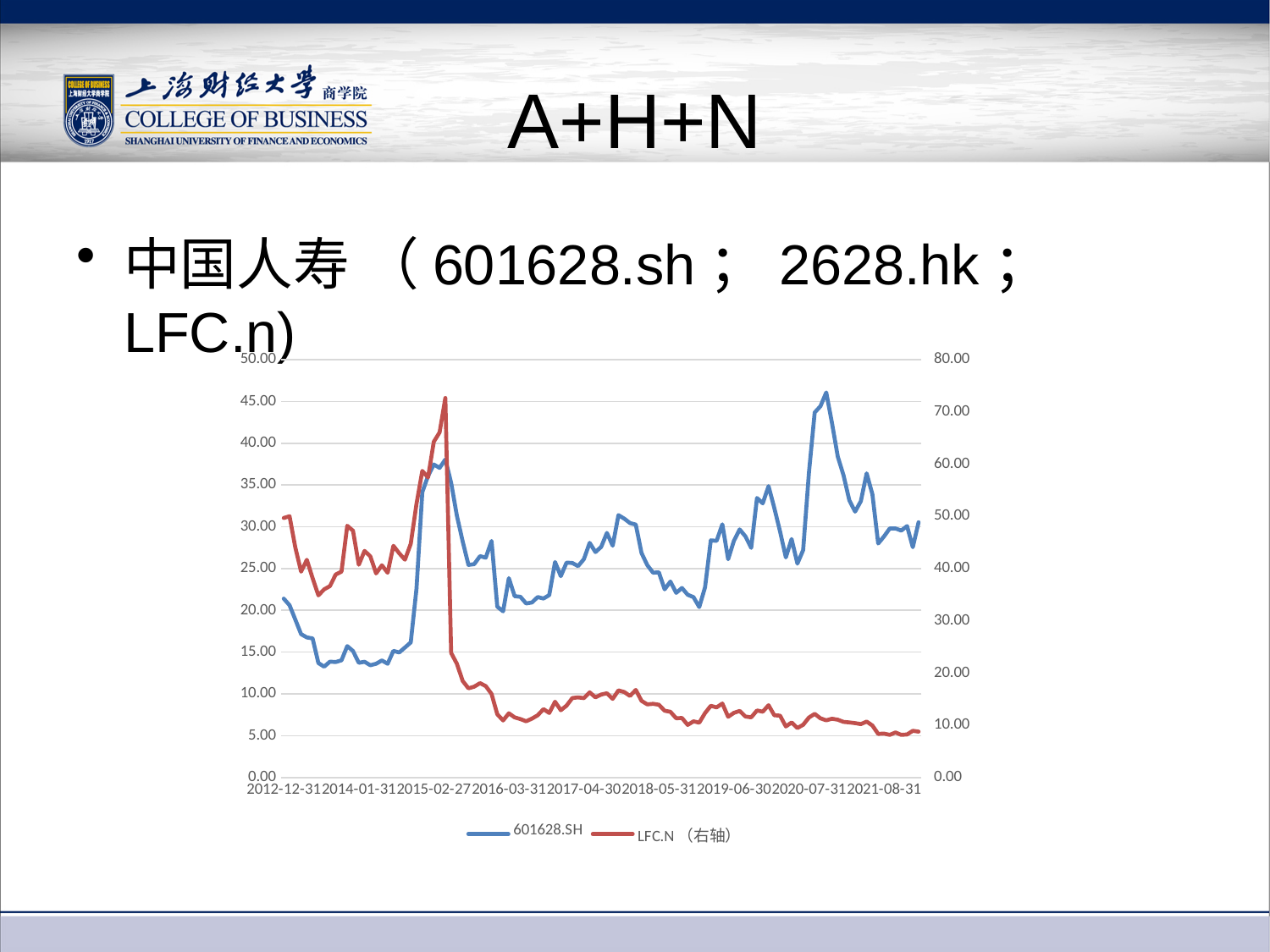

# A+H+N
中国人寿 （601628.sh；2628.hk；LFC.n)

### Chart

| Category | 601628.SH | LFC.N（右轴） |
|---|---|---|
| 2012-12-31 | 21.4 | 49.69 |
| 2013-01-31 | 20.61 | 50.03 |
| 2013-02-28 | 18.9 | 44.07 |
| 2013-03-31 | 17.15 | 39.42 |
| 2013-04-30 | 16.76 | 41.68 |
| 2013-05-31 | 16.64 | 38.17 |
| 2013-06-30 | 13.69 | 34.88 |
| 2013-07-31 | 13.26 | 36.03 |
| 2013-08-30 | 13.86 | 36.65 |
| 2013-09-30 | 13.81 | 38.86 |
| 2013-10-31 | 14.02 | 39.43 |
| 2013-11-29 | 15.72 | 48.2 |
| 2013-12-31 | 15.13 | 47.25 |
| 2014-01-31 | 13.72 | 40.74 |
| 2014-02-28 | 13.85 | 43.39 |
| 2014-03-31 | 13.43 | 42.34 |
| 2014-04-30 | 13.61 | 39.08 |
| 2014-05-30 | 14.0 | 40.63 |
| 2014-06-30 | 13.61 | 39.21 |
| 2014-07-31 | 15.15 | 44.36 |
| 2014-08-31 | 14.96 | 42.94 |
| 2014-09-30 | 15.55 | 41.7 |
| 2014-10-31 | 16.16 | 44.75 |
| 2014-11-30 | 22.6 | 52.39 |
| 2014-12-31 | 34.15 | 58.71 |
| 2015-01-30 | 36.08 | 57.44 |
| 2015-02-27 | 37.46 | 64.28 |
| 2015-03-31 | 37.05 | 66.08 |
| 2015-04-30 | 38.06 | 72.67 |
| 2015-05-31 | 35.26 | 23.85 |
| 2015-06-30 | 31.32 | 21.76 |
| 2015-07-31 | 28.24 | 18.47 |
| 2015-08-31 | 25.44 | 17.07 |
| 2015-09-30 | 25.53 | 17.38 |
| 2015-10-30 | 26.49 | 18.06 |
| 2015-11-30 | 26.31 | 17.5 |
| 2015-12-31 | 28.31 | 15.99 |
| 2016-01-31 | 20.44 | 12.1 |
| 2016-02-29 | 19.88 | 10.91 |
| 2016-03-31 | 23.86 | 12.29 |
| 2016-04-29 | 21.69 | 11.51 |
| 2016-05-31 | 21.62 | 11.18 |
| 2016-06-30 | 20.82 | 10.76 |
| 2016-07-31 | 20.94 | 11.27 |
| 2016-08-31 | 21.59 | 11.91 |
| 2016-09-30 | 21.41 | 13.08 |
| 2016-10-31 | 21.83 | 12.35 |
| 2016-11-30 | 25.79 | 14.5 |
| 2016-12-30 | 24.09 | 12.87 |
| 2017-01-31 | 25.72 | 13.75 |
| 2017-02-28 | 25.67 | 15.21 |
| 2017-03-31 | 25.3 | 15.33 |
| 2017-04-30 | 26.13 | 15.19 |
| 2017-05-31 | 28.08 | 16.3 |
| 2017-06-30 | 26.98 | 15.34 |
| 2017-07-31 | 27.6 | 15.88 |
| 2017-08-31 | 29.27 | 16.12 |
| 2017-09-29 | 27.74 | 15.05 |
| 2017-10-31 | 31.4 | 16.67 |
| 2017-11-30 | 30.98 | 16.36 |
| 2017-12-31 | 30.45 | 15.61 |
| 2018-01-31 | 30.26 | 16.76 |
| 2018-02-28 | 26.86 | 14.66 |
| 2018-03-30 | 25.41 | 13.99 |
| 2018-04-30 | 24.51 | 14.1 |
| 2018-05-31 | 24.56 | 13.93 |
| 2018-06-29 | 22.52 | 12.78 |
| 2018-07-31 | 23.45 | 12.58 |
| 2018-08-31 | 22.1 | 11.33 |
| 2018-09-30 | 22.68 | 11.39 |
| 2018-10-31 | 21.87 | 10.06 |
| 2018-11-30 | 21.58 | 10.75 |
| 2018-12-31 | 20.39 | 10.49 |
| 2019-01-31 | 22.76 | 12.33 |
| 2019-02-28 | 28.38 | 13.72 |
| 2019-03-31 | 28.32 | 13.42 |
| 2019-04-30 | 30.3 | 14.16 |
| 2019-05-31 | 26.12 | 11.62 |
| 2019-06-30 | 28.32 | 12.37 |
| 2019-07-31 | 29.69 | 12.74 |
| 2019-08-30 | 28.85 | 11.67 |
| 2019-09-30 | 27.48 | 11.52 |
| 2019-10-31 | 33.45 | 12.83 |
| 2019-11-29 | 32.81 | 12.6 |
| 2019-12-31 | 34.87 | 13.83 |
| 2020-01-31 | 32.26 | 11.91 |
| 2020-02-28 | 29.45 | 11.84 |
| 2020-03-31 | 26.34 | 9.76 |
| 2020-04-30 | 28.54 | 10.53 |
| 2020-05-31 | 25.6 | 9.47 |
| 2020-06-30 | 27.21 | 10.09 |
| 2020-07-31 | 36.49 | 11.48 |
| 2020-08-31 | 43.68 | 12.18 |
| 2020-09-30 | 44.43 | 11.32 |
| 2020-10-30 | 46.08 | 10.94 |
| 2020-11-30 | 42.41 | 11.25 |
| 2020-12-31 | 38.39 | 11.06 |
| 2021-01-31 | 36.15 | 10.64 |
| 2021-02-28 | 33.16 | 10.54 |
| 2021-03-31 | 31.82 | 10.41 |
| 2021-04-30 | 33.07 | 10.21 |
| 2021-05-31 | 36.4 | 10.7 |
| 2021-06-30 | 33.89 | 9.95 |
| 2021-07-30 | 28.0 | 8.34 |
| 2021-08-31 | 28.84 | 8.41 |
| 2021-09-30 | 29.8 | 8.16 |
| 2021-10-31 | 29.8 | 8.62 |
| 2021-11-30 | 29.55 | 8.16 |
| 2021-12-31 | 30.09 | 8.23 |
| 2022-01-31 | 27.56 | 8.93 |
| 2022-02-18 | 30.55 | 8.78 |